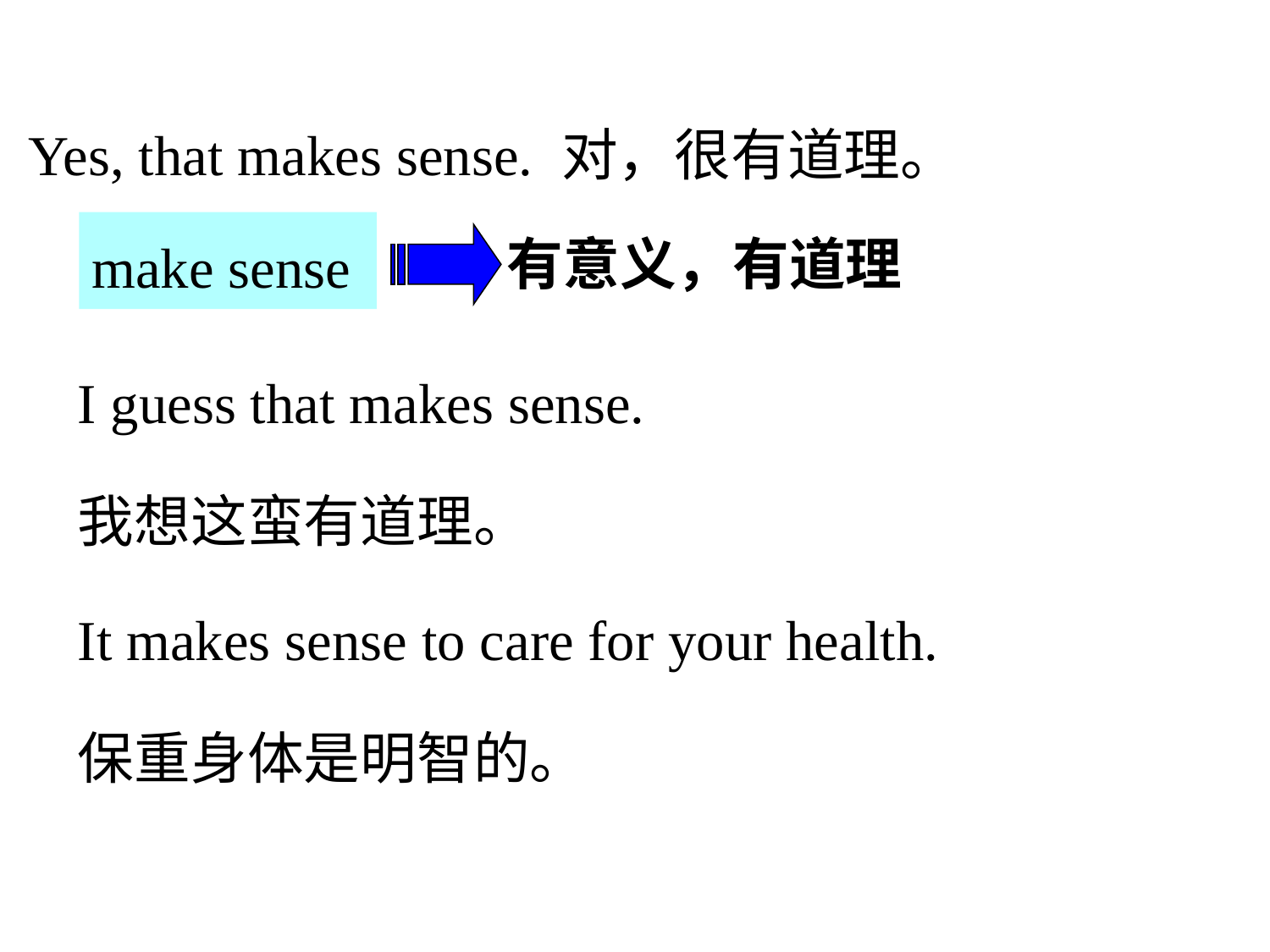

Yes, that makes sense. 对，很有道理。
有意义，有道理
make sense

I guess that makes sense.
我想这蛮有道理。
It makes sense to care for your health.
保重身体是明智的。